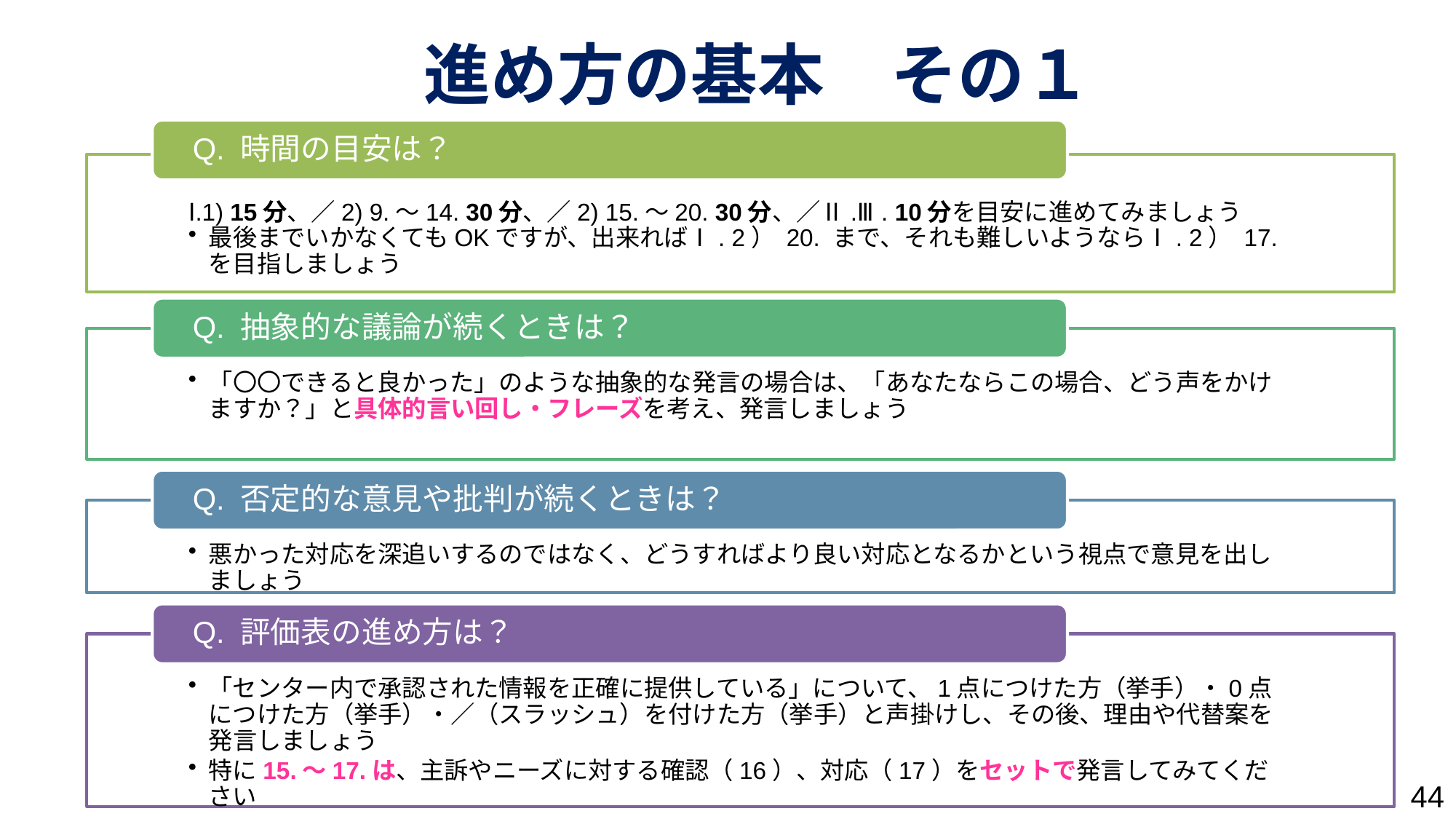

進め方の基本　その１
Ⅰ.1) 15分、／2) 9.～14. 30分、／2) 15.～20. 30分、／Ⅱ.Ⅲ. 10分を目安に進めてみましょう
最後までいかなくてもOKですが、出来ればⅠ. 2） 20. まで、それも難しいようならⅠ. 2） 17. を目指しましょう
Q. 時間の目安は？
「〇〇できると良かった」のような抽象的な発言の場合は、「あなたならこの場合、どう声をかけますか？」と具体的言い回し・フレーズを考え、発言しましょう
Q. 抽象的な議論が続くときは？
悪かった対応を深追いするのではなく、どうすればより良い対応となるかという視点で意見を出しましょう
Q. 否定的な意見や批判が続くときは？
「センター内で承認された情報を正確に提供している」について、1点につけた方（挙手）・0点につけた方（挙手）・／（スラッシュ）を付けた方（挙手）と声掛けし、その後、理由や代替案を発言しましょう
特に15.～17.は、主訴やニーズに対する確認（16）、対応（17）をセットで発言してみてください
Q. 評価表の進め方は？
44